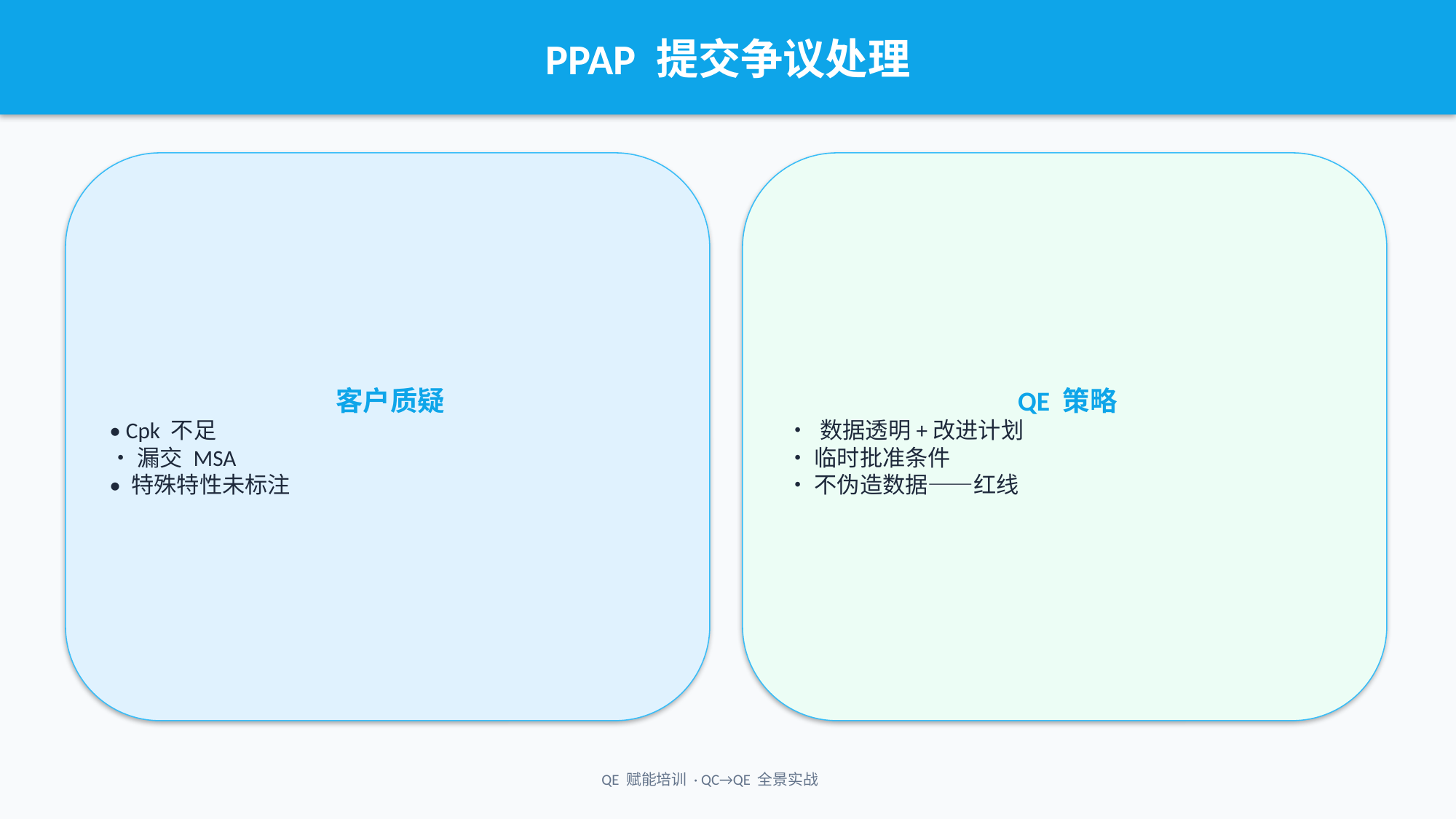

PPAP 提交争议处理
客户质疑
• Cpk 不足
• 漏交 MSA
• 特殊特性未标注
QE 策略
• 数据透明+改进计划
• 临时批准条件
• 不伪造数据——红线
QE 赋能培训 · QC→QE 全景实战